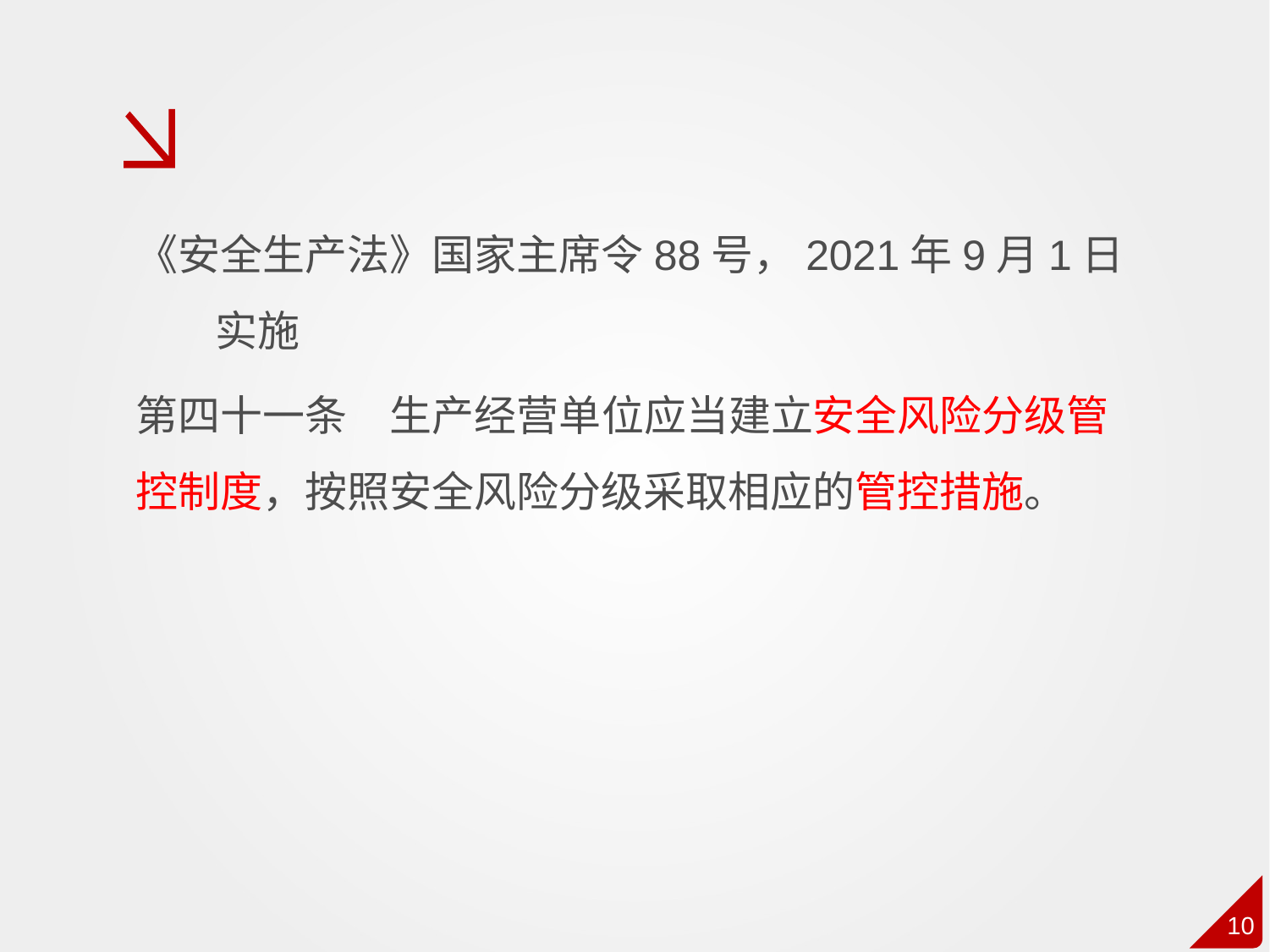

《安全生产法》国家主席令88号，2021年9月1日实施
第四十一条　生产经营单位应当建立安全风险分级管控制度，按照安全风险分级采取相应的管控措施。